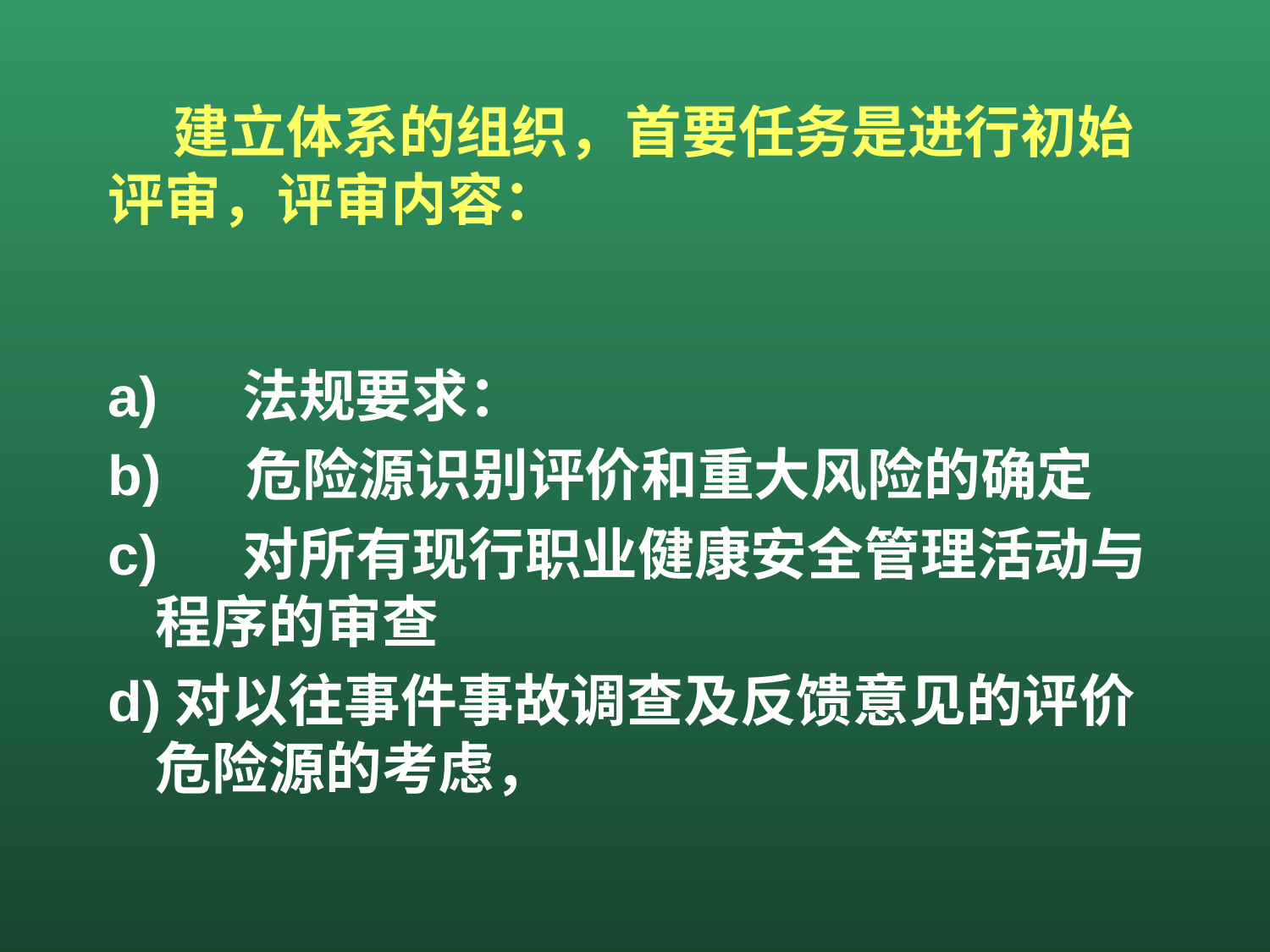

# 建立体系的组织，首要任务是进行初始评审，评审内容：

a)     法规要求：
b)     危险源识别评价和重大风险的确定
c)     对所有现行职业健康安全管理活动与程序的审查
d)对以往事件事故调查及反馈意见的评价危险源的考虑，